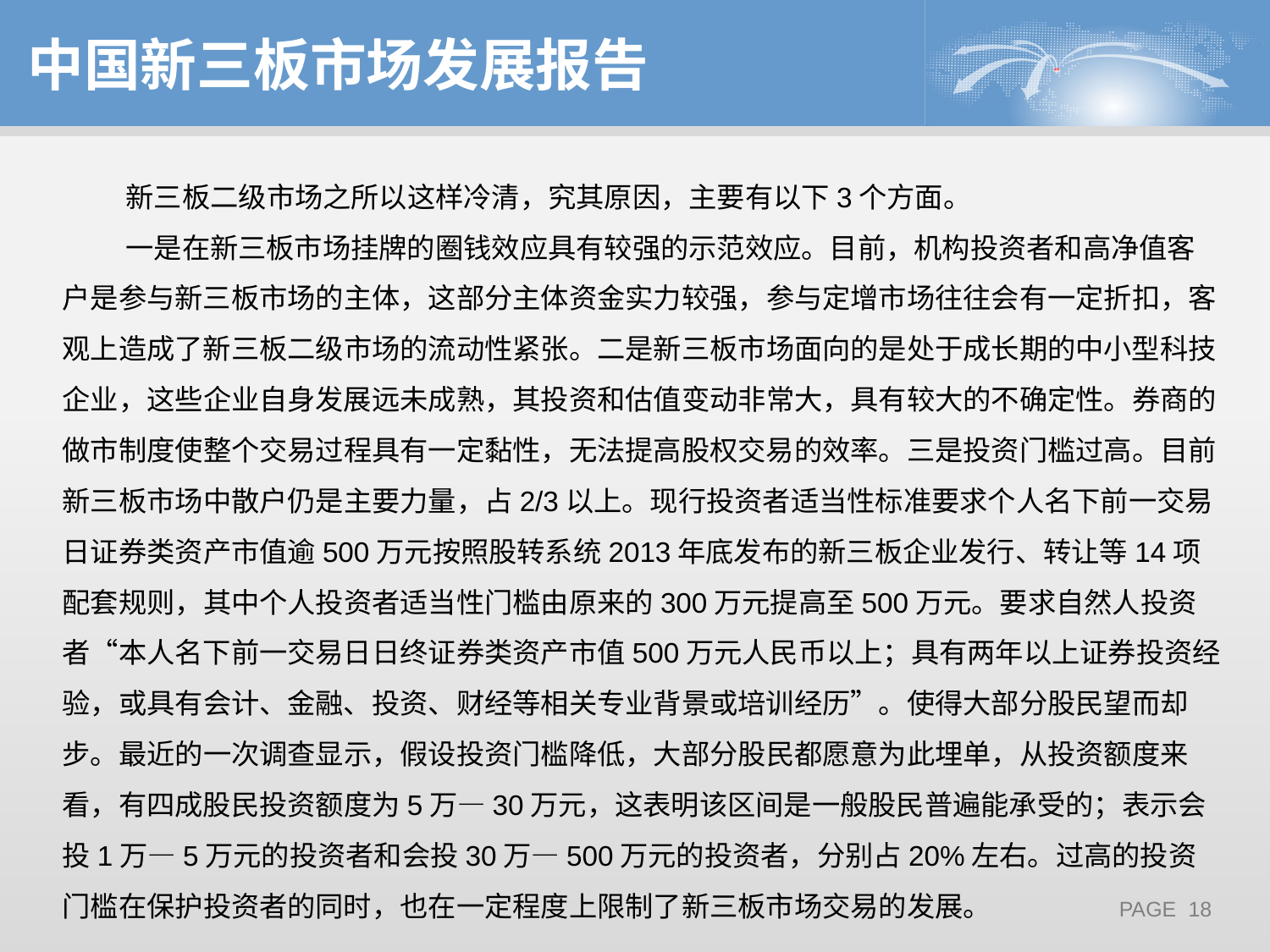

中国新三板市场发展报告
新三板二级市场之所以这样冷清，究其原因，主要有以下3个方面。
一是在新三板市场挂牌的圈钱效应具有较强的示范效应。目前，机构投资者和高净值客户是参与新三板市场的主体，这部分主体资金实力较强，参与定增市场往往会有一定折扣，客观上造成了新三板二级市场的流动性紧张。二是新三板市场面向的是处于成长期的中小型科技企业，这些企业自身发展远未成熟，其投资和估值变动非常大，具有较大的不确定性。券商的做市制度使整个交易过程具有一定黏性，无法提高股权交易的效率。三是投资门槛过高。目前新三板市场中散户仍是主要力量，占2/3以上。现行投资者适当性标准要求个人名下前一交易日证券类资产市值逾500万元按照股转系统2013年底发布的新三板企业发行、转让等14项配套规则，其中个人投资者适当性门槛由原来的300万元提高至500万元。要求自然人投资者“本人名下前一交易日日终证券类资产市值500万元人民币以上；具有两年以上证券投资经验，或具有会计、金融、投资、财经等相关专业背景或培训经历”。使得大部分股民望而却步。最近的一次调查显示，假设投资门槛降低，大部分股民都愿意为此埋单，从投资额度来看，有四成股民投资额度为5万—30万元，这表明该区间是一般股民普遍能承受的；表示会投1万—5万元的投资者和会投30万—500万元的投资者，分别占20%左右。过高的投资门槛在保护投资者的同时，也在一定程度上限制了新三板市场交易的发展。